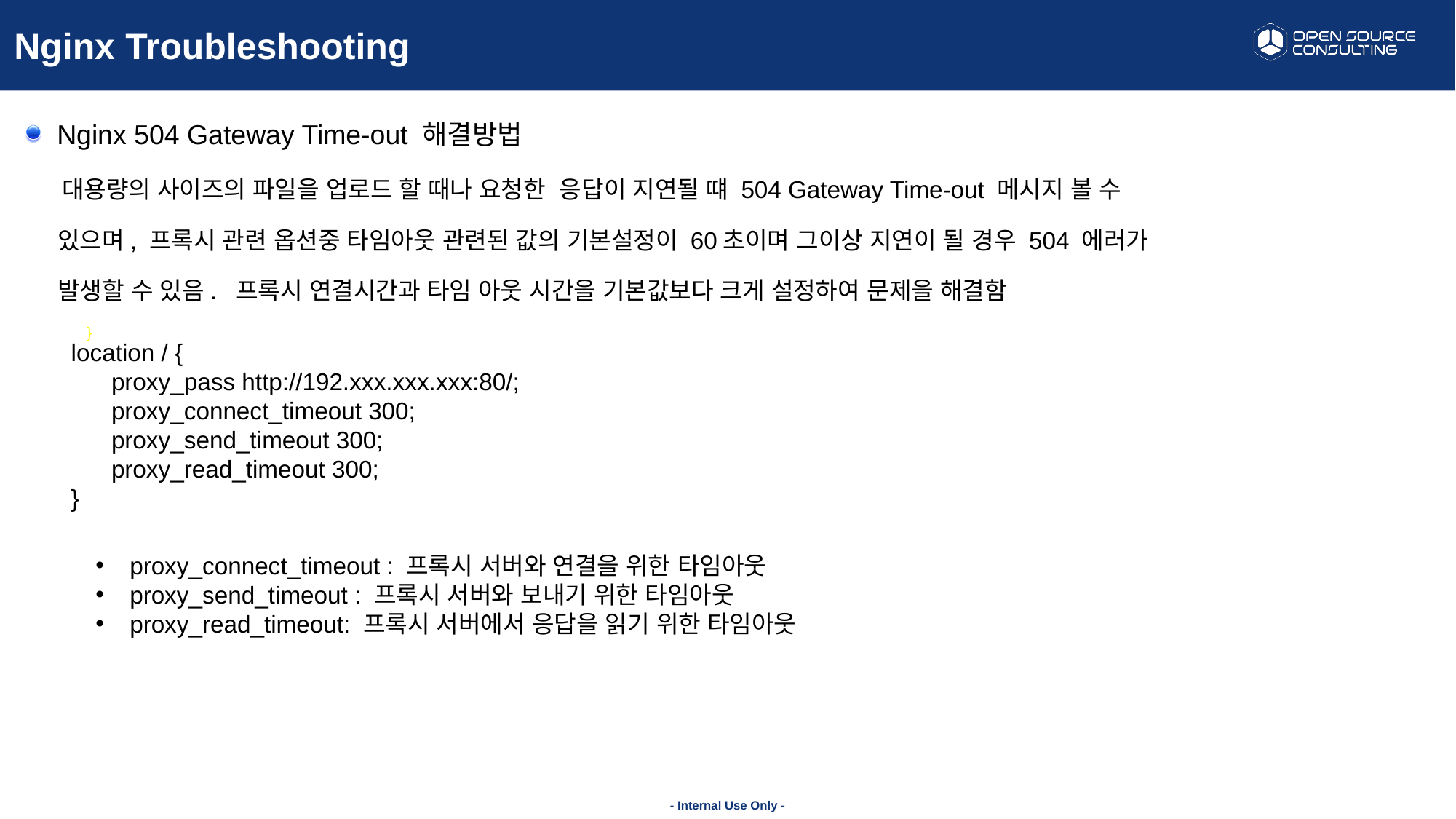

Nginx Troubleshooting

Nginx 504 Gateway Time-out 해결방법
    대용량의 사이즈의 파일을 업로드 할 때나 요청한  응답이 지연될 떄 504 Gateway Time-out 메시지 볼 수
    있으며, 프록시 관련 옵션중 타임아웃 관련된 값의 기본설정이 60초이며 그이상 지연이 될 경우 504 에러가
    발생할 수 있음.  프록시 연결시간과 타임 아웃 시간을 기본값보다 크게 설정하여 문제을 해결함
   }
location / {
      proxy_pass http://192.xxx.xxx.xxx:80/;
      proxy_connect_timeout 300;
      proxy_send_timeout 300;
      proxy_read_timeout 300;
}
proxy_connect_timeout : 프록시 서버와 연결을 위한 타임아웃
proxy_send_timeout : 프록시 서버와 보내기 위한 타임아웃
proxy_read_timeout: 프록시 서버에서 응답을 읽기 위한 타임아웃